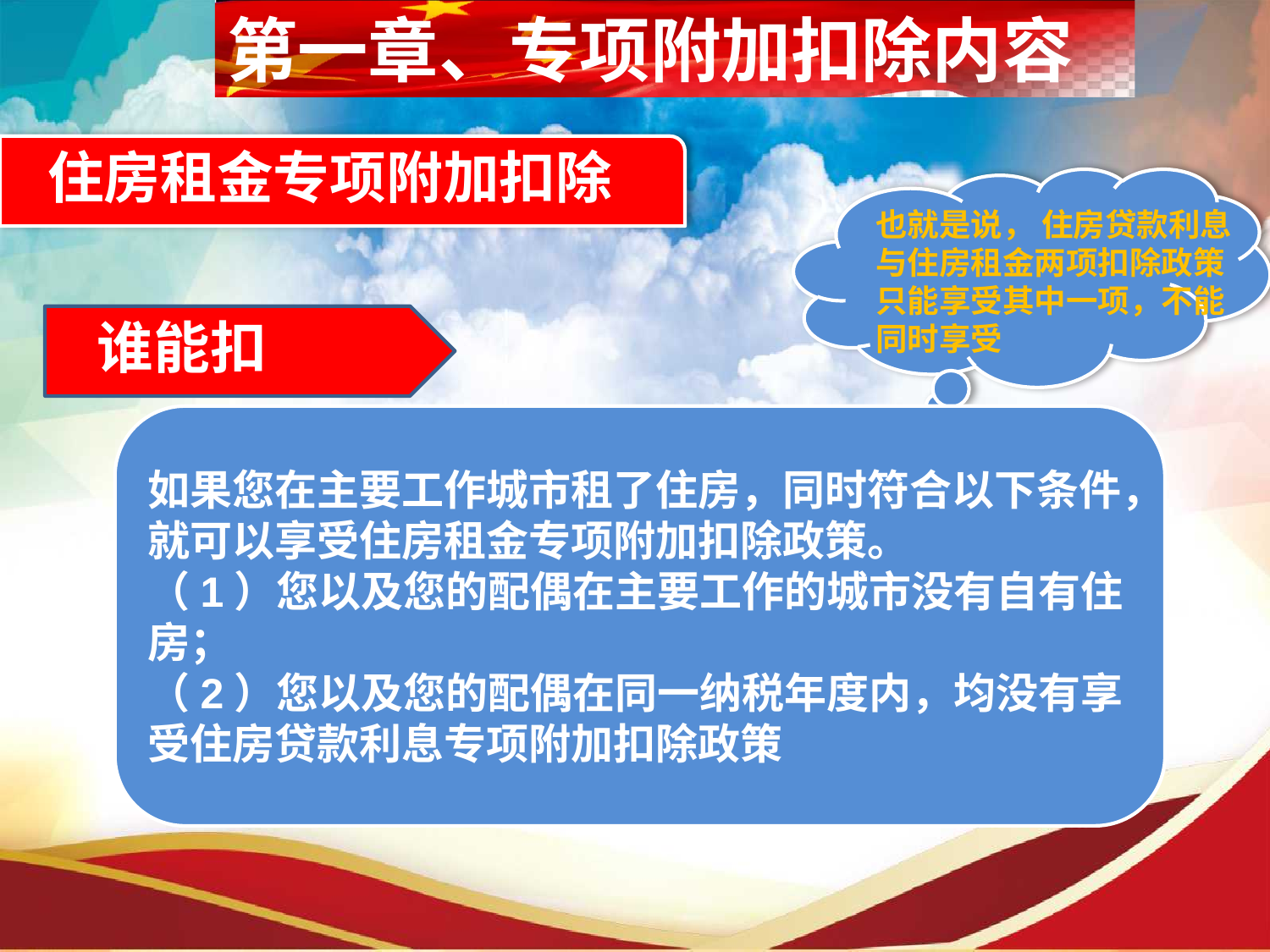

第一章、专项附加扣除内容

住房租金专项附加扣除

也就是说， 住房贷款利息与住房租金两项扣除政策 只能享受其中一项，不能同时享受

谁能扣
如果您在主要工作城市租了住房，同时符合以下条件，就可以享受住房租金专项附加扣除政策。
（1）您以及您的配偶在主要工作的城市没有自有住房；
（2）您以及您的配偶在同一纳税年度内，均没有享受住房贷款利息专项附加扣除政策